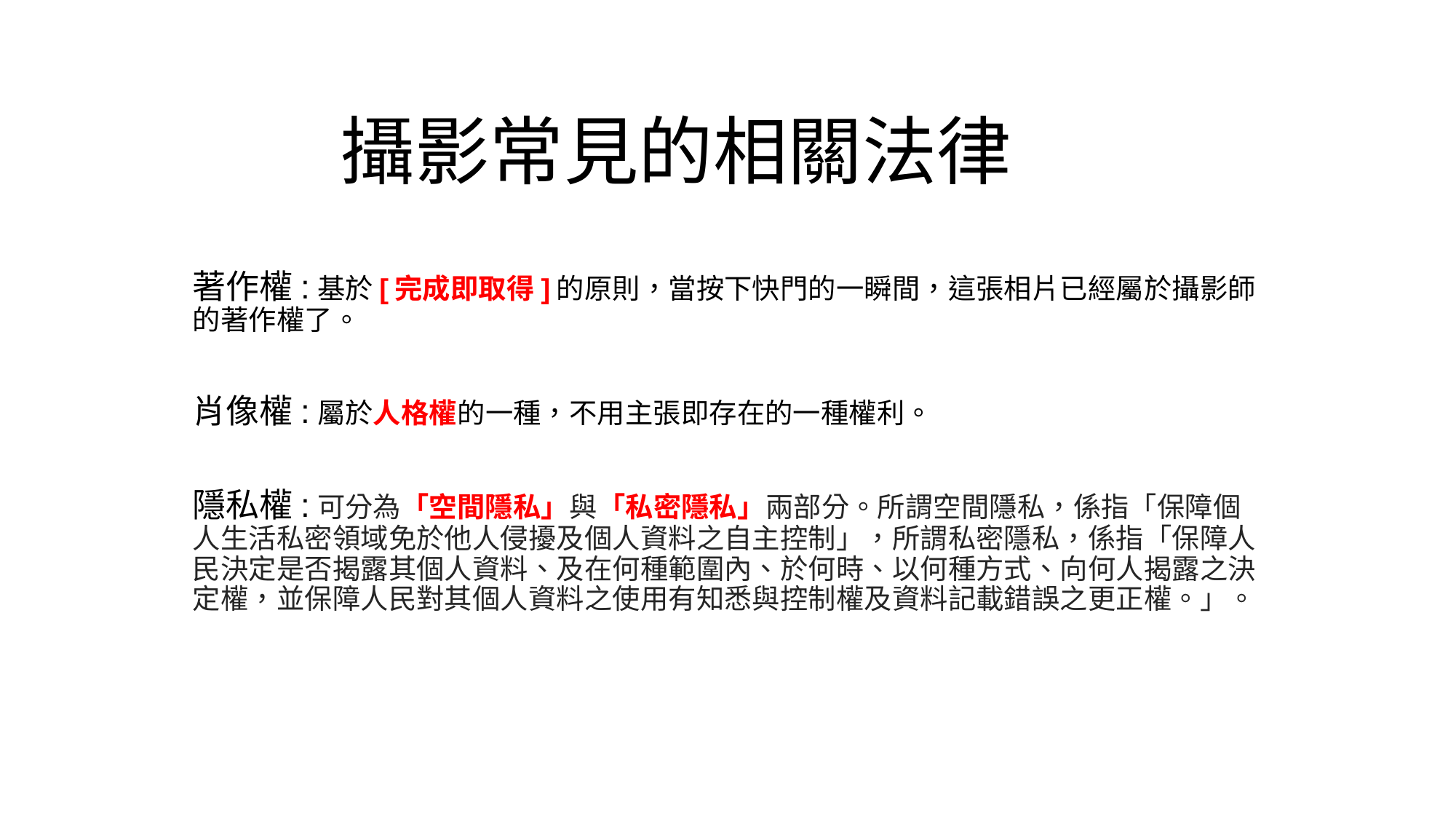

# 攝影常見的相關法律
著作權:基於[完成即取得]的原則，當按下快門的一瞬間，這張相片已經屬於攝影師的著作權了。

肖像權:屬於人格權的一種，不用主張即存在的一種權利。

隱私權:可分為「空間隱私」與「私密隱私」兩部分。所謂空間隱私，係指「保障個人生活私密領域免於他人侵擾及個人資料之自主控制」，所謂私密隱私，係指「保障人民決定是否揭露其個人資料、及在何種範圍內、於何時、以何種方式、向何人揭露之決定權，並保障人民對其個人資料之使用有知悉與控制權及資料記載錯誤之更正權。」。